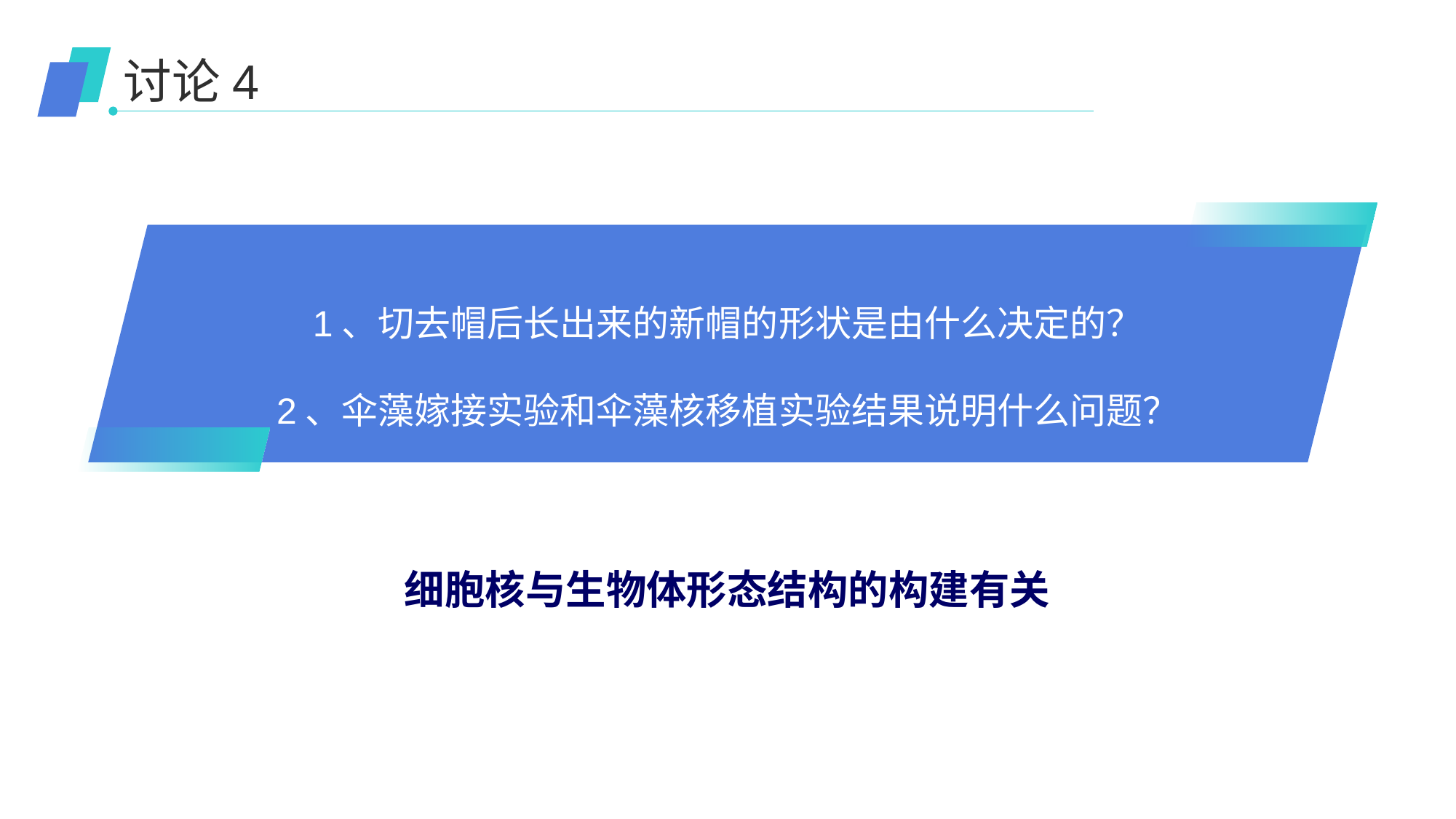

讨论4

1、切去帽后长出来的新帽的形状是由什么决定的？
2、伞藻嫁接实验和伞藻核移植实验结果说明什么问题？

细胞核与生物体形态结构的构建有关